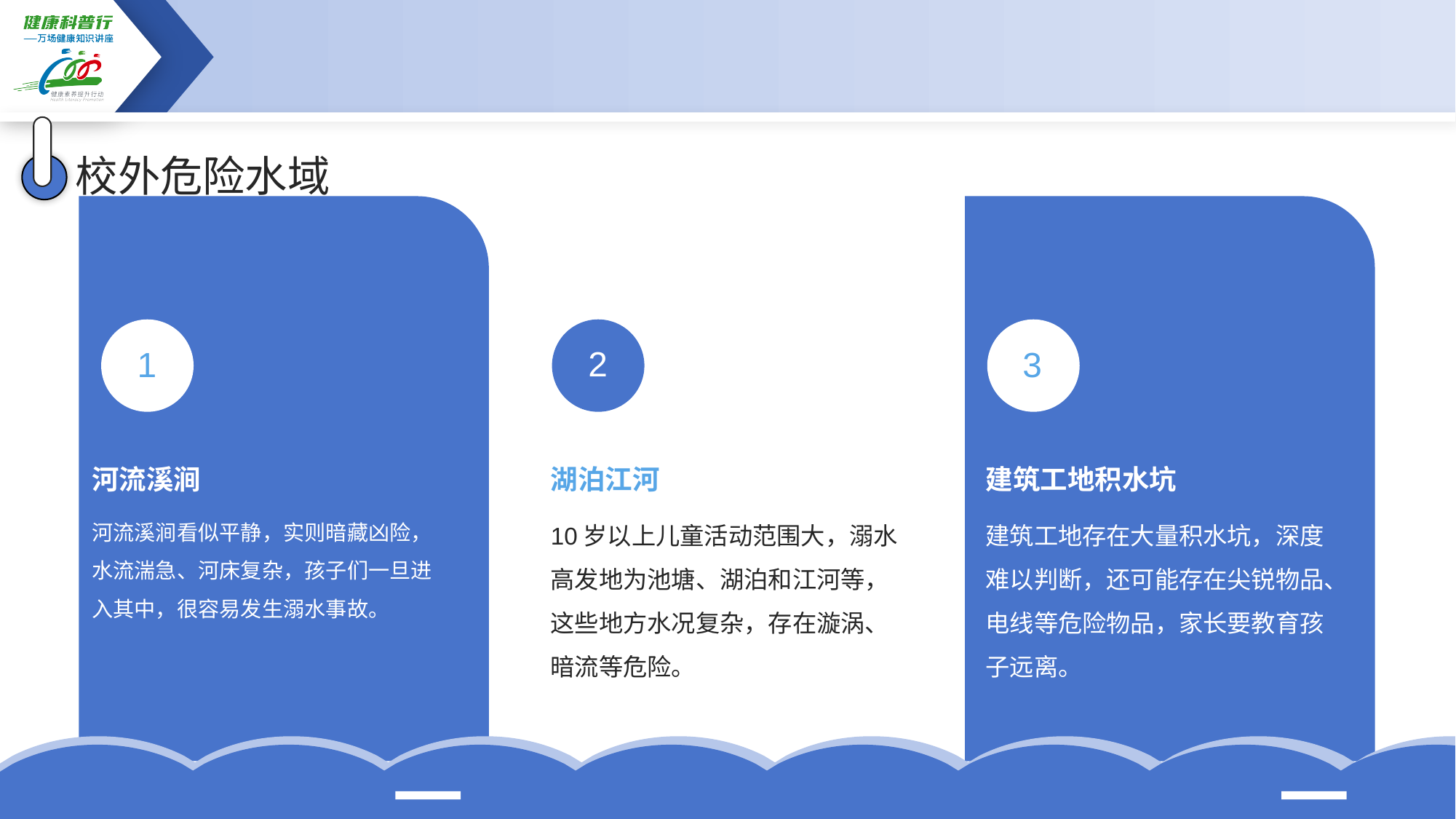

校外危险水域

2
1
3
河流溪涧
湖泊江河
建筑工地积水坑
河流溪涧看似平静，实则暗藏凶险，水流湍急、河床复杂，孩子们一旦进入其中，很容易发生溺水事故。
10岁以上儿童活动范围大，溺水高发地为池塘、湖泊和江河等，这些地方水况复杂，存在漩涡、暗流等危险。
建筑工地存在大量积水坑，深度难以判断，还可能存在尖锐物品、电线等危险物品，家长要教育孩子远离。